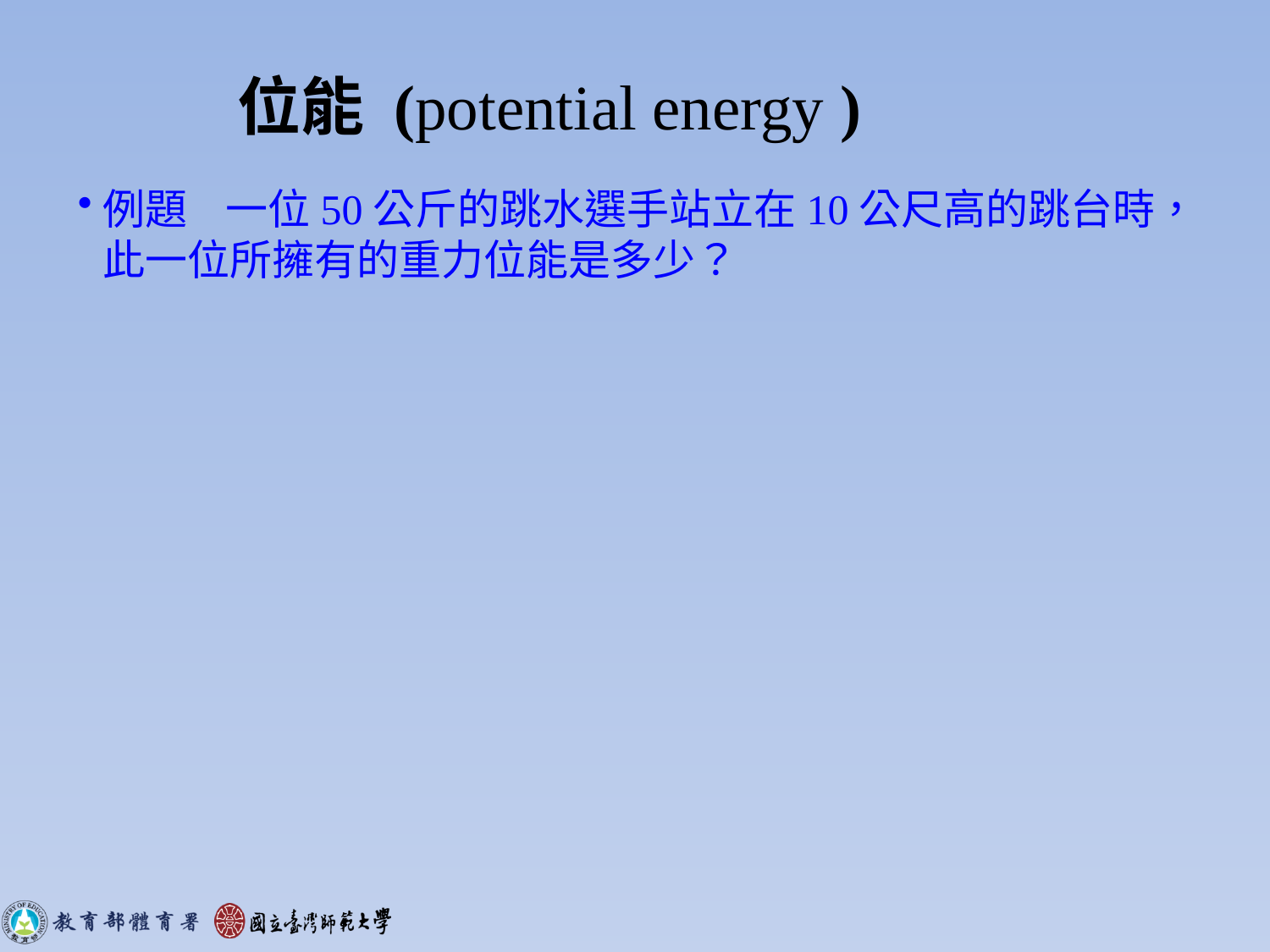

位能 (potential energy )
例題    一位50公斤的跳水選手站立在10公尺高的跳台時，此一位所擁有的重力位能是多少？